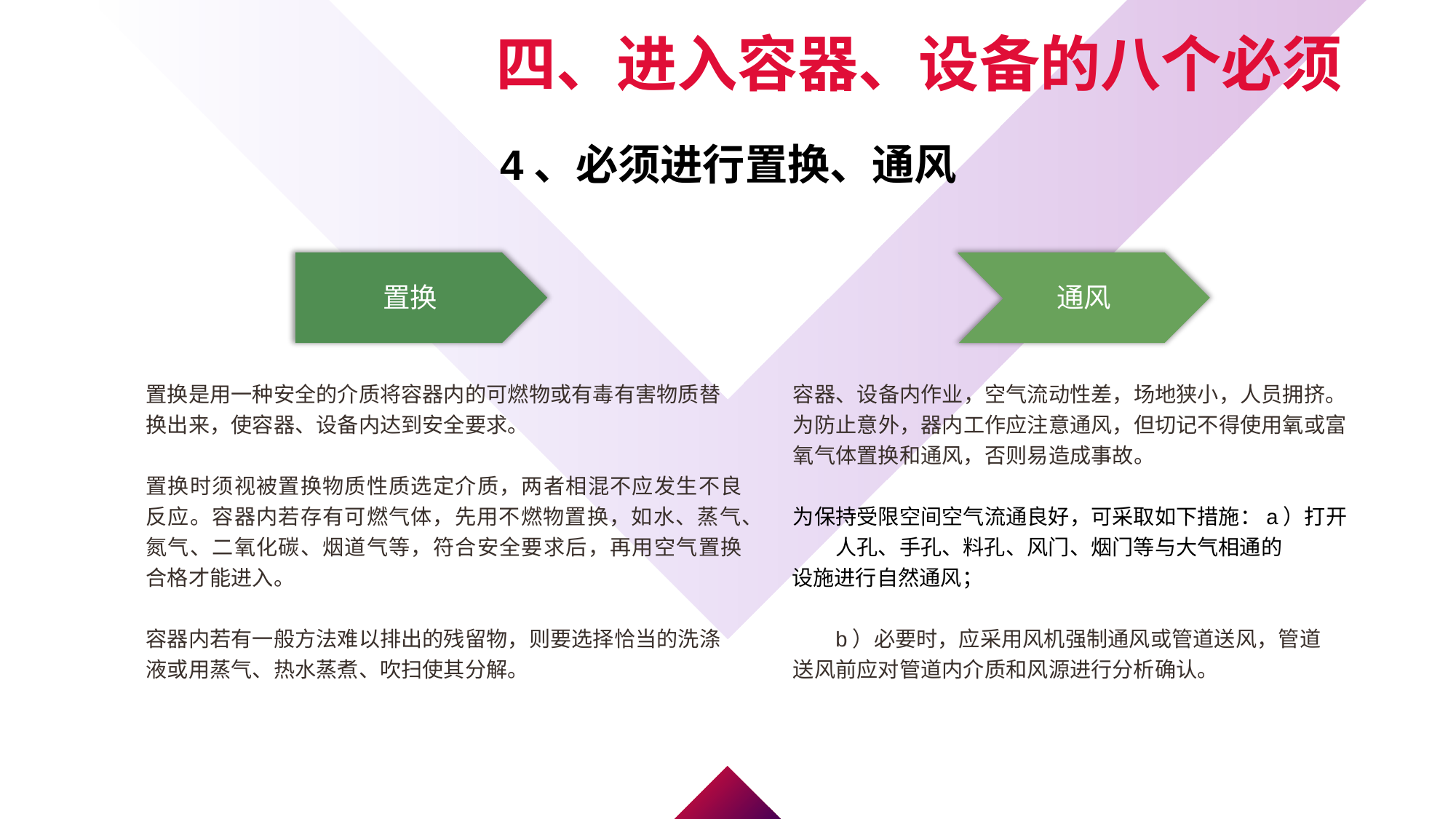

四、进入容器、设备的八个必须
4、必须进行置换、通风

置换
通风
置换是用一种安全的介质将容器内的可燃物或有毒有害物质替换出来，使容器、设备内达到安全要求。
容器、设备内作业，空气流动性差，场地狭小，人员拥挤。为防止意外，器内工作应注意通风，但切记不得使用氧或富氧气体置换和通风，否则易造成事故。
置换时须视被置换物质性质选定介质，两者相混不应发生不良反应。容器内若存有可燃气体，先用不燃物置换，如水、蒸气、氮气、二氧化碳、烟道气等，符合安全要求后，再用空气置换合格才能进入。
为保持受限空间空气流通良好，可采取如下措施：a）打开人孔、手孔、料孔、风门、烟门等与大气相通的
设施进行自然通风；
容器内若有一般方法难以排出的残留物，则要选择恰当的洗涤液或用蒸气、热水蒸煮、吹扫使其分解。
b）必要时，应采用风机强制通风或管道送风，管道送风前应对管道内介质和风源进行分析确认。